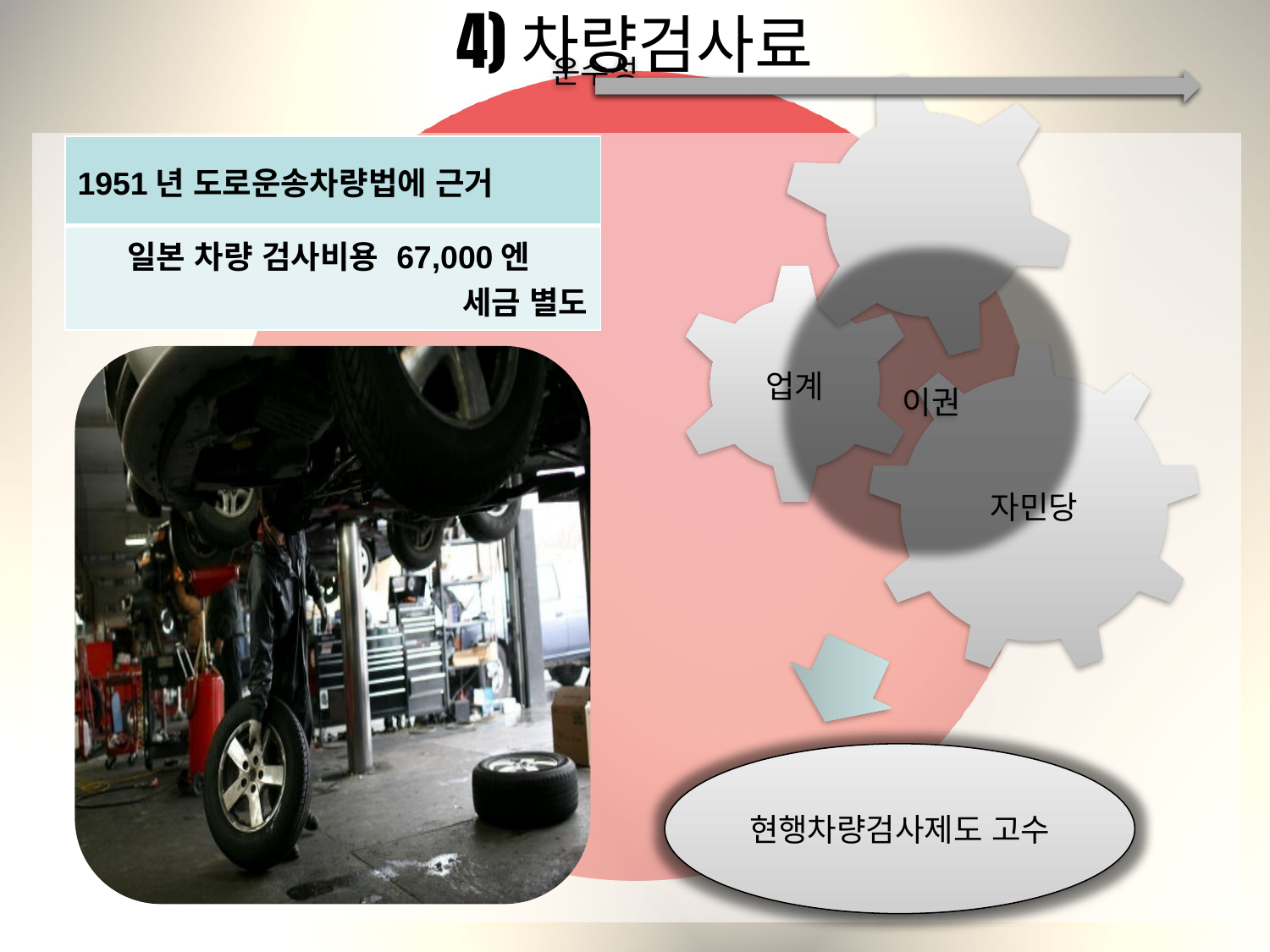

# 4)차량검사료
자민당
업계
운수성
| 1951년 도로운송차량법에 근거 |
| --- |
| 일본 차량 검사비용 67,000엔 세금 별도 |
이권

현행차량검사제도 고수